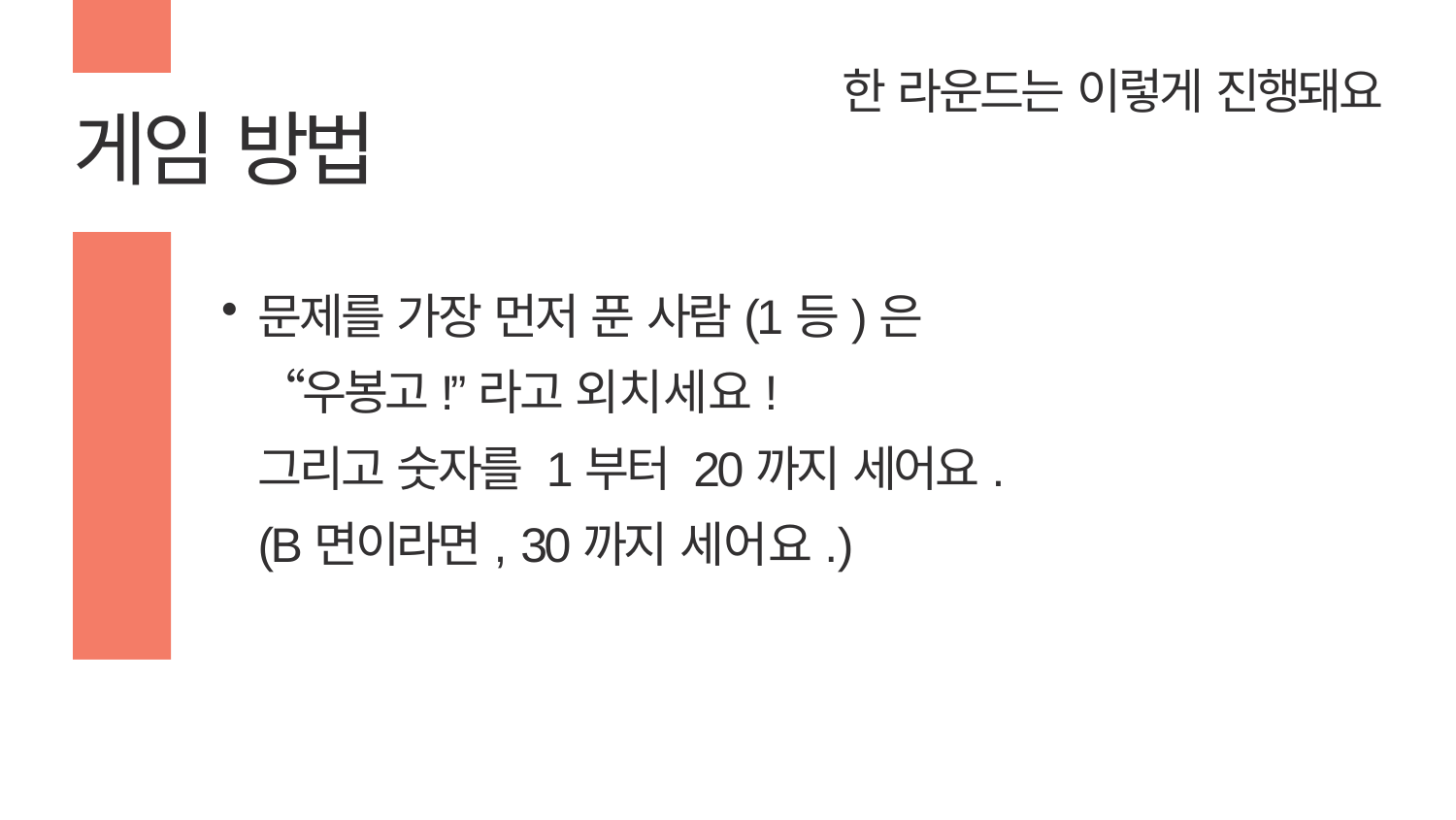

# 한 라운드는 이렇게 진행돼요
게임 방법

문제를 가장 먼저 푼 사람(1등)은
“우봉고!”라고 외치세요!
그리고 숫자를 1부터 20까지 세어요.
(B면이라면, 30까지 세어요.)